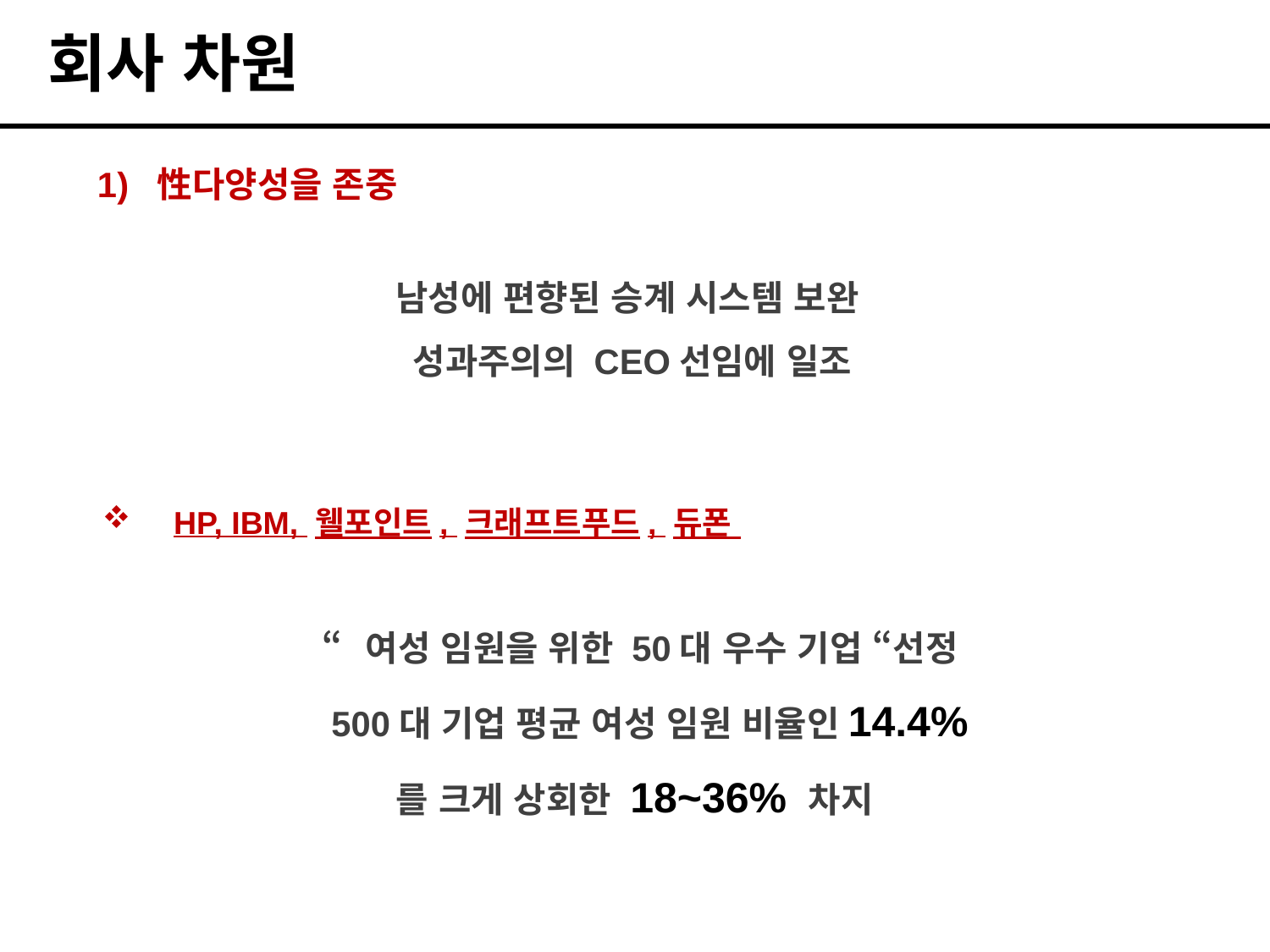

# 회사 차원
1)  性다양성을 존중

남성에 편향된 승계 시스템 보완
성과주의의 CEO선임에 일조
HP, IBM, 웰포인트, 크래프트푸드, 듀폰
“여성 임원을 위한 50대 우수 기업 “선정
 500대 기업 평균 여성 임원 비율인14.4%
를 크게 상회한 18~36% 차지